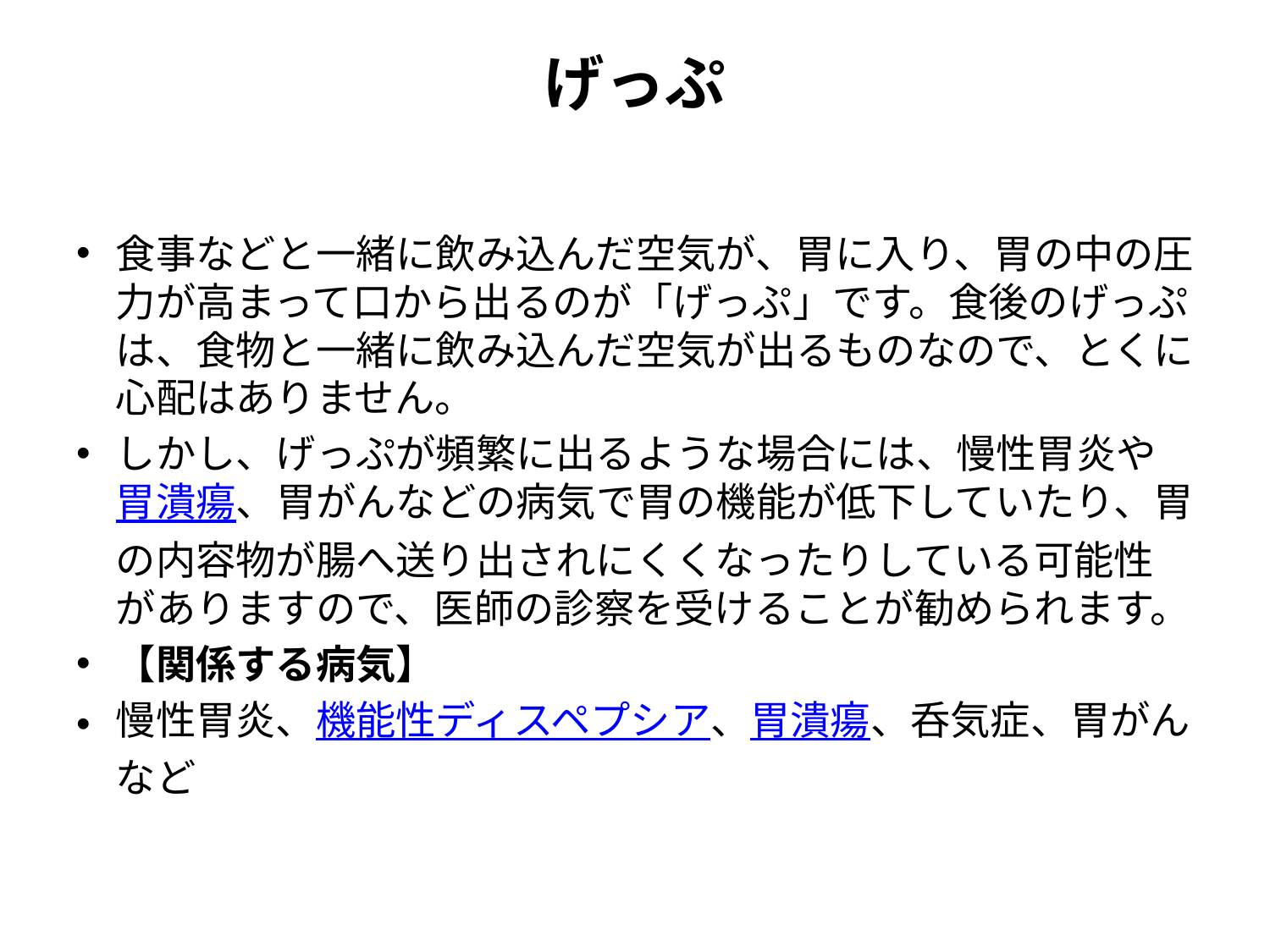

# げっぷ
食事などと一緒に飲み込んだ空気が、胃に入り、胃の中の圧力が高まって口から出るのが「げっぷ」です。食後のげっぷは、食物と一緒に飲み込んだ空気が出るものなので、とくに心配はありません。
しかし、げっぷが頻繁に出るような場合には、慢性胃炎や胃潰瘍、胃がんなどの病気で胃の機能が低下していたり、胃の内容物が腸へ送り出されにくくなったりしている可能性がありますので、医師の診察を受けることが勧められます。
【関係する病気】
慢性胃炎、機能性ディスペプシア、胃潰瘍、呑気症、胃がんなど